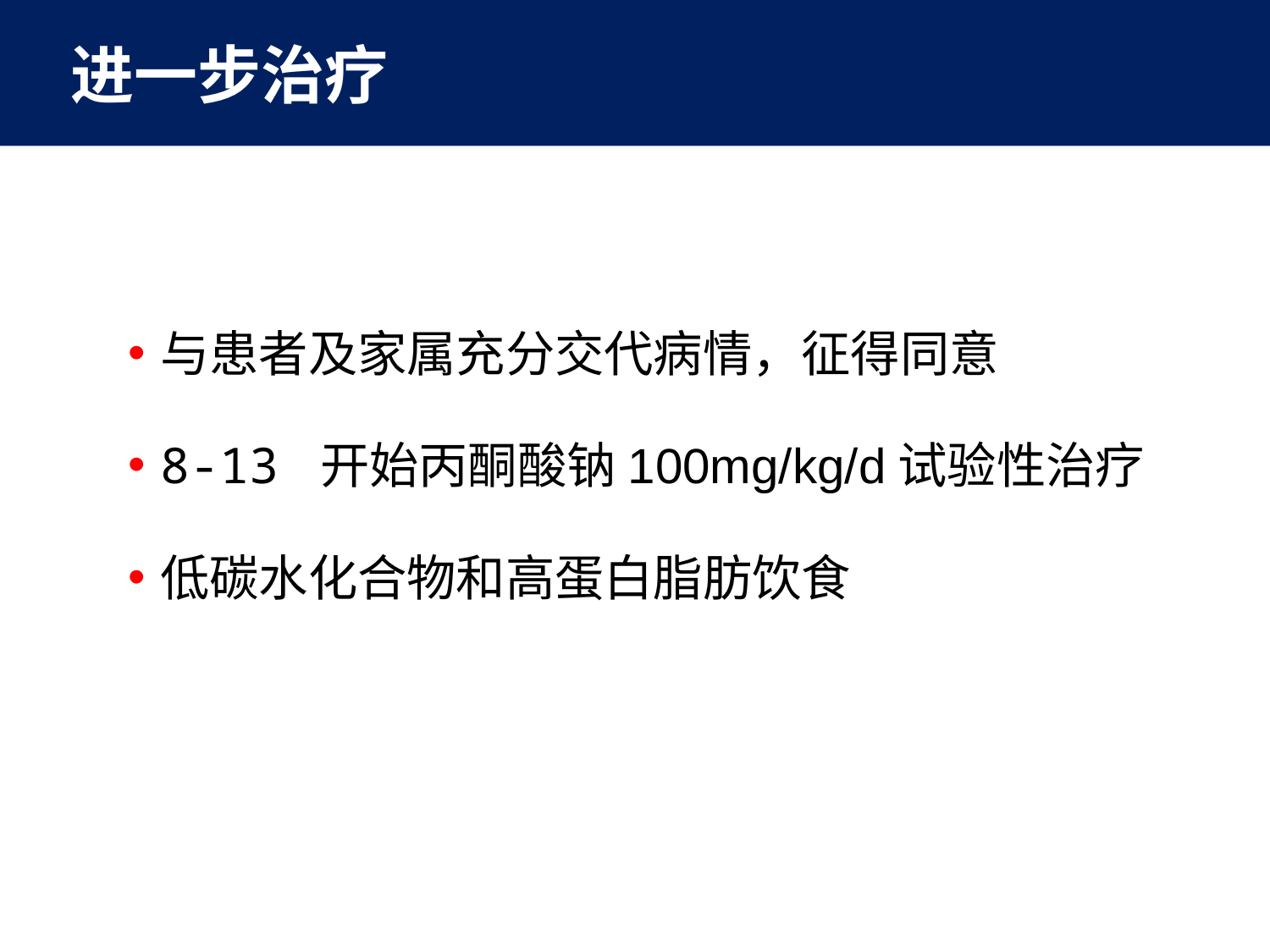

进一步治疗
与患者及家属充分交代病情，征得同意
8-13 开始丙酮酸钠100mg/kg/d试验性治疗
低碳水化合物和高蛋白脂肪饮食